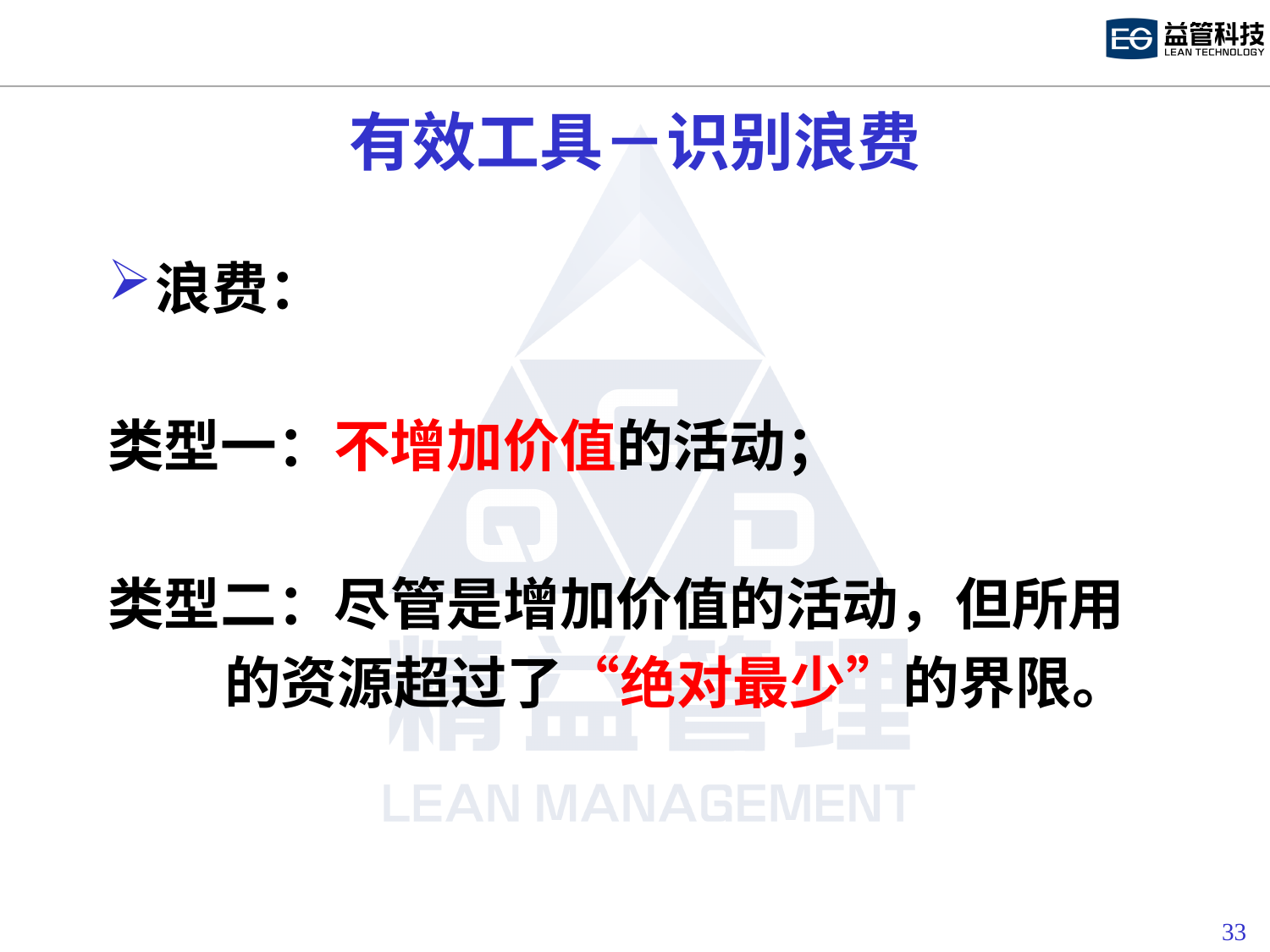

# 有效工具－识别浪费
浪费：

类型一：不增加价值的活动；

类型二：尽管是增加价值的活动，但所用
        的资源超过了“绝对最少”的界限。